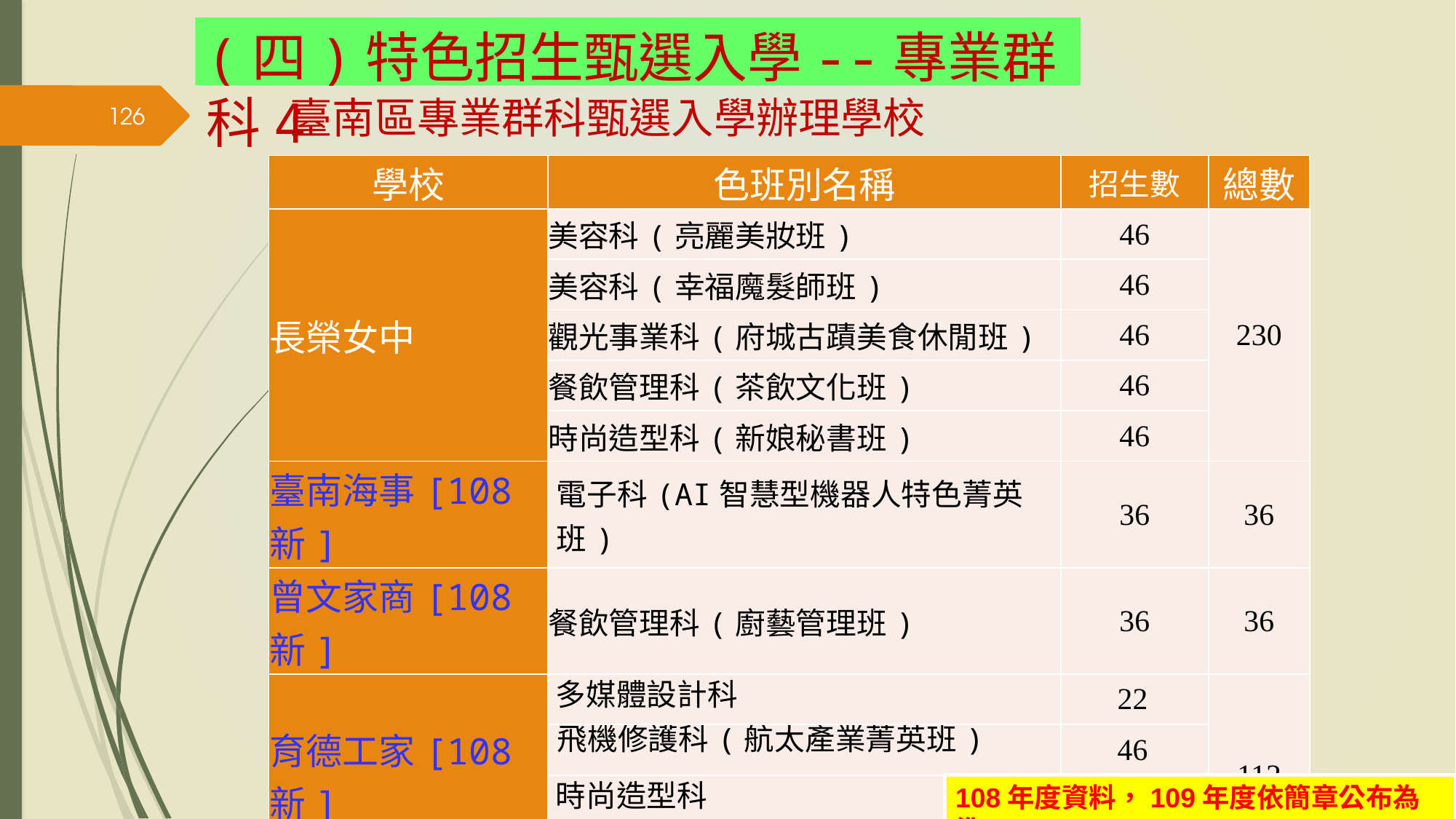

(四)特色招生甄選入學--專業群科4
# 臺南區專業群科甄選入學辦理學校
126
| 學校 | 色班別名稱 | 招生數 | 總數 |
| --- | --- | --- | --- |
| 長榮女中 | 美容科(亮麗美妝班) | 46 | 230 |
|  | 美容科(幸福魔髮師班) | 46 |  |
|  | 觀光事業科(府城古蹟美食休閒班) | 46 |  |
|  | 餐飲管理科(茶飲文化班) | 46 |  |
|  | 時尚造型科(新娘秘書班) | 46 |  |
| 臺南海事[108新] | 電子科(AI智慧型機器人特色菁英班) | 36 | 36 |
| 曾文家商[108新] | 餐飲管理科(廚藝管理班) | 36 | 36 |
| 育德工家[108新] | 多媒體設計科 | 22 | 112 |
|  | 飛機修護科(航太產業菁英班) | 46 |  |
|  | 時尚造型科 | 22 |  |
|  | 餐飲管理科 | 22 |  |
108年度資料，109年度依簡章公布為準